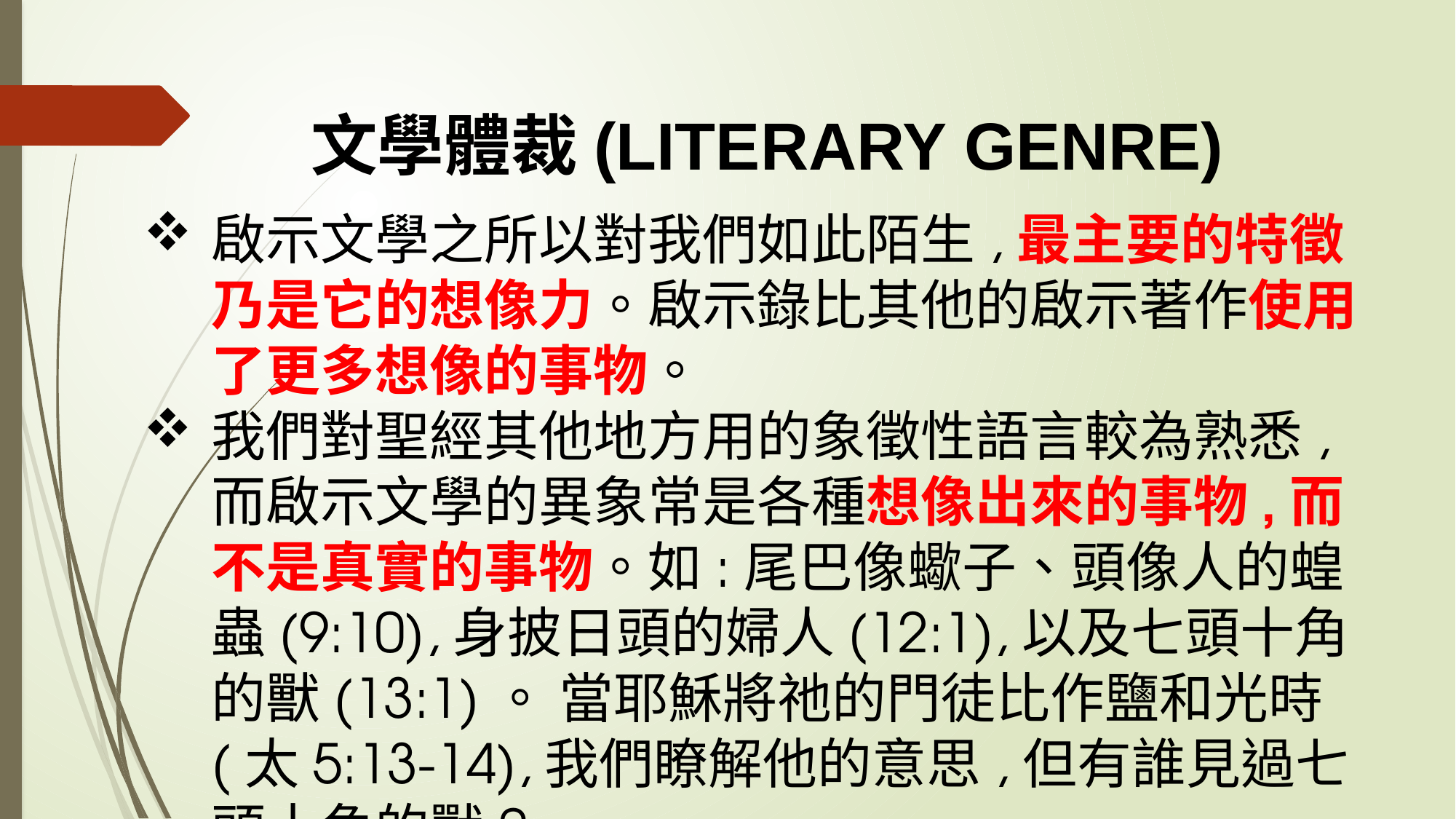

文學體裁(Literary Genre)
啟示文學之所以對我們如此陌生,最主要的特徵乃是它的想像力。啟示錄比其他的啟示著作使用了更多想像的事物。
我們對聖經其他地方用的象徵性語言較為熟悉,而啟示文學的異象常是各種想像出來的事物,而不是真實的事物。如:尾巴像蠍子、頭像人的蝗蟲(9:10),身披日頭的婦人(12:1),以及七頭十角的獸(13:1)。 當耶穌將祂的門徒比作鹽和光時(太5:13-14),我們瞭解他的意思,但有誰見過七頭十角的獸?